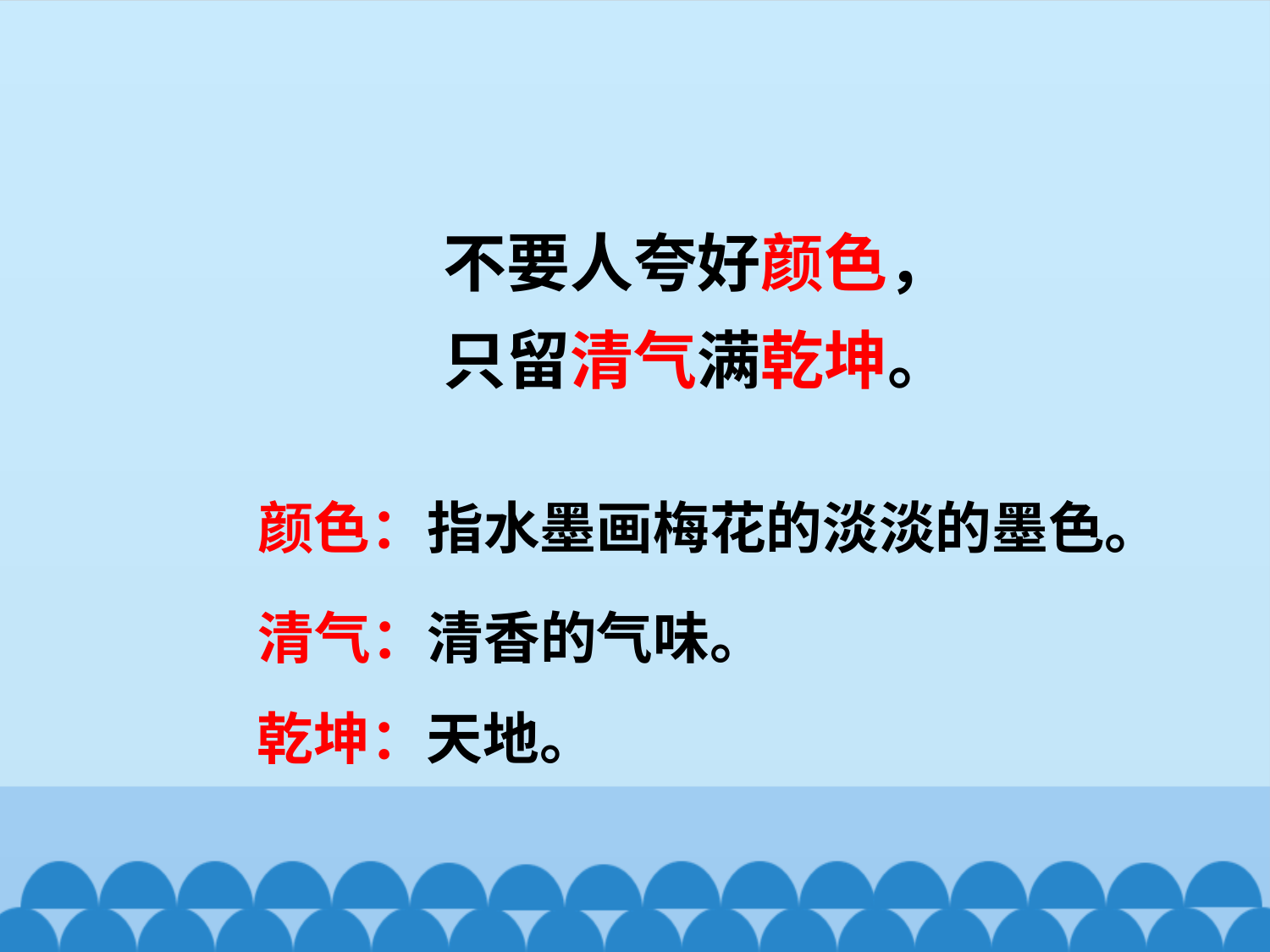

不要人夸好颜色，
只留清气满乾坤。
颜色：指水墨画梅花的淡淡的墨色。
清气：清香的气味。
乾坤：天地。